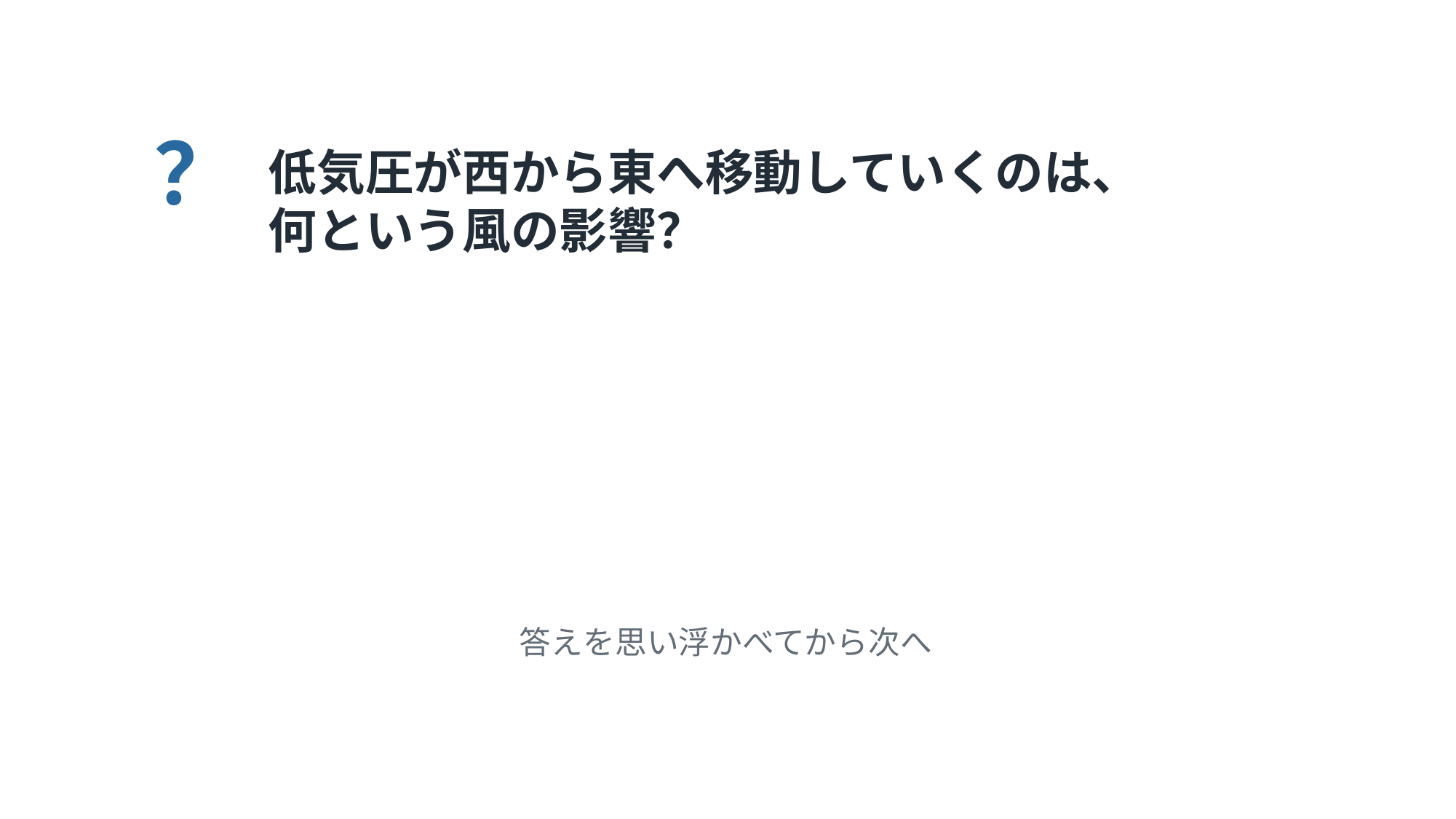

第1問　問題
？
低気圧が西から東へ移動していくのは、
何という風の影響？
答えを思い浮かべてから次へ